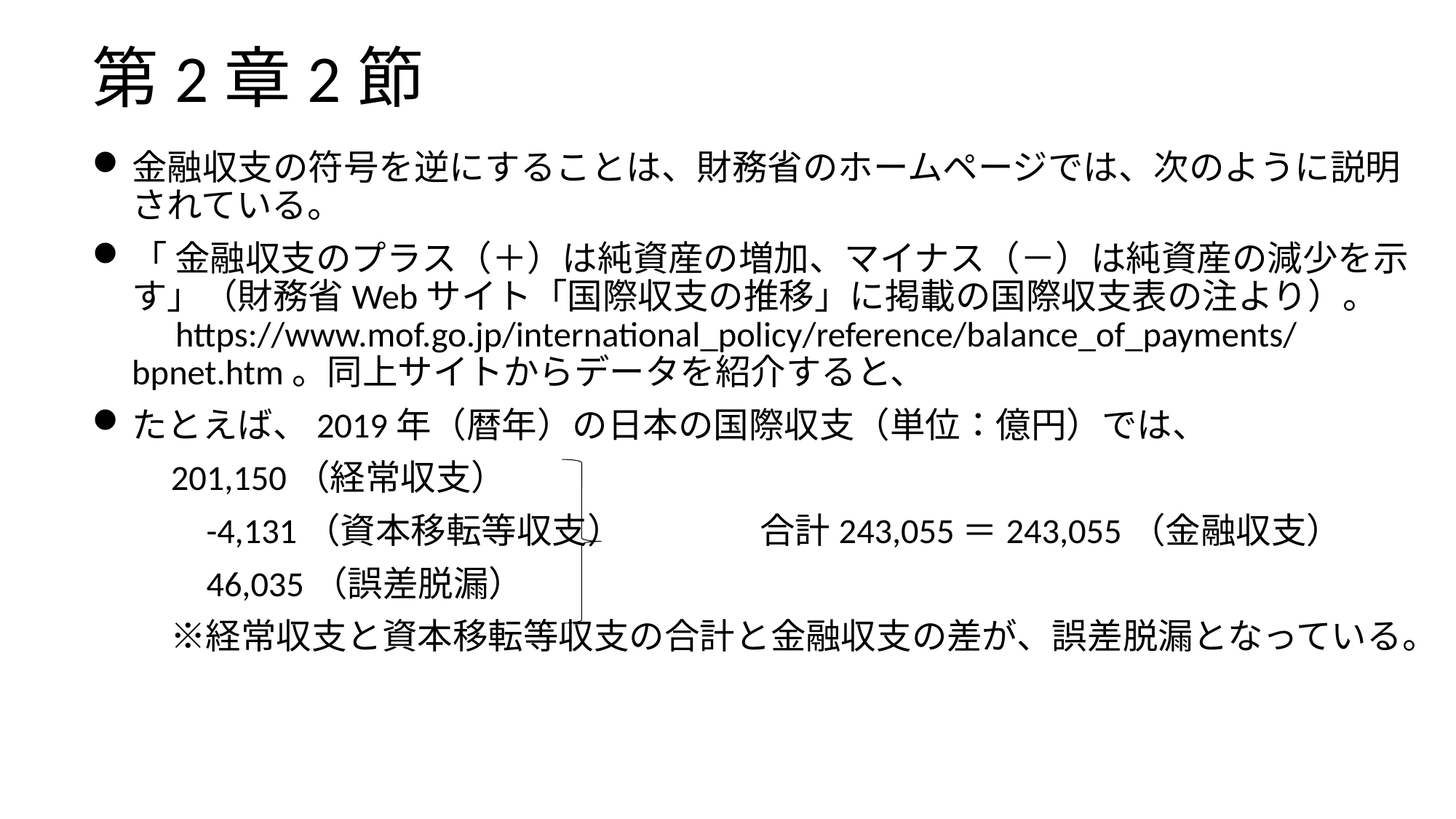

# 第2章2節
金融収支の符号を逆にすることは、財務省のホームページでは、次のように説明されている。
「 金融収支のプラス（＋）は純資産の増加、マイナス（－）は純資産の減少を示す」（財務省Webサイト「国際収支の推移」に掲載の国際収支表の注より）。　https://www.mof.go.jp/international_policy/reference/balance_of_payments/bpnet.htm。同上サイトからデータを紹介すると、
たとえば、2019年（暦年）の日本の国際収支（単位：億円）では、
　　201,150（経常収支）
　　　-4,131（資本移転等収支）　    　　合計243,055＝243,055（金融収支）
　　　46,035（誤差脱漏）
　　 ※経常収支と資本移転等収支の合計と金融収支の差が、誤差脱漏となっている。